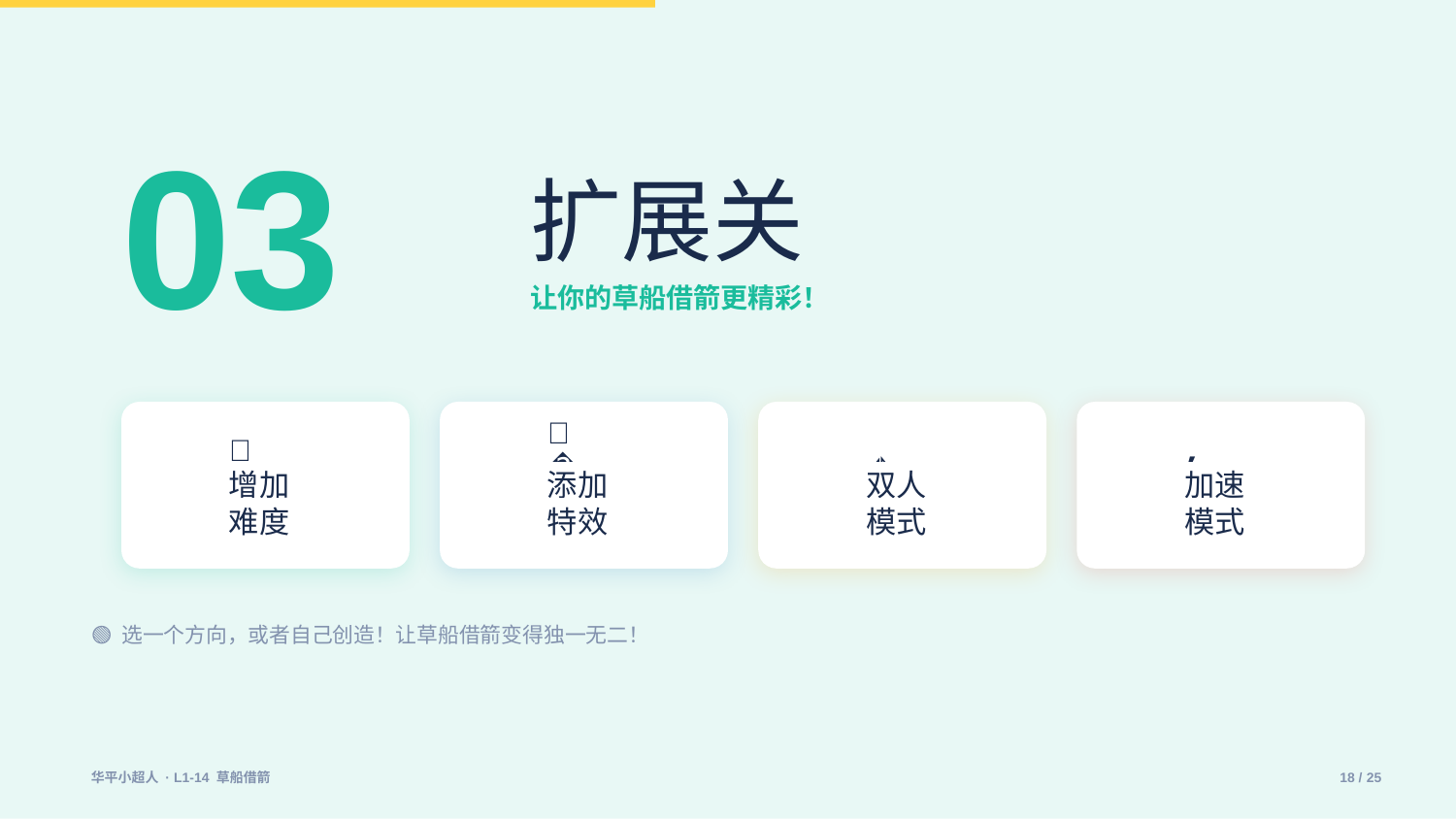

03
扩展关
让你的草船借箭更精彩！

🎯
🌫️
⛵
⚡
增加难度
添加特效
双人模式
加速模式
🟢 选一个方向，或者自己创造！让草船借箭变得独一无二！
华平小超人 · L1-14 草船借箭
18 / 25